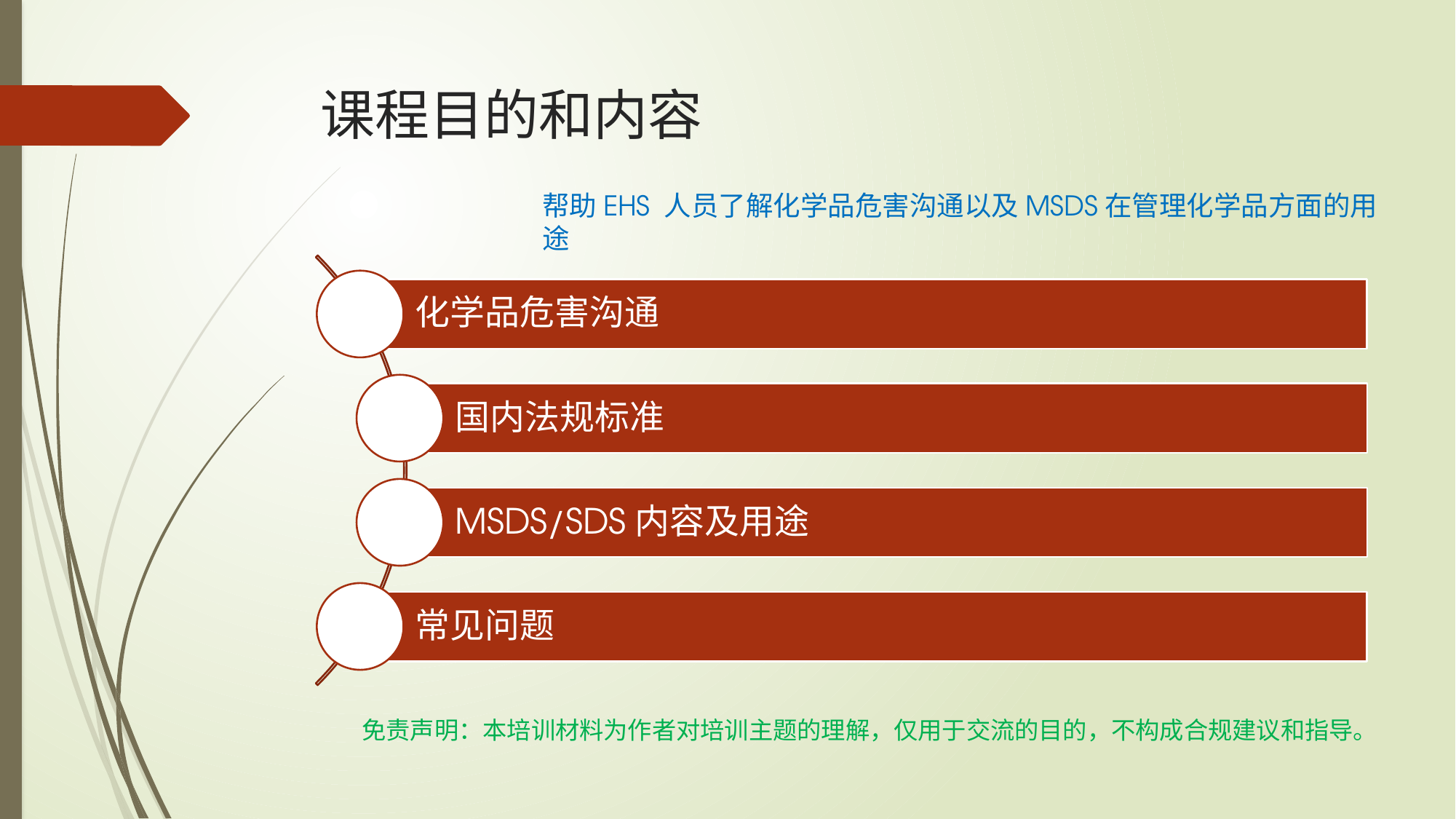

# 课程目的和内容
帮助EHS 人员了解化学品危害沟通以及MSDS在管理化学品方面的用途
化学品危害沟通
国内法规标准
MSDS/SDS内容及用途
常见问题
免责声明：本培训材料为作者对培训主题的理解，仅用于交流的目的，不构成合规建议和指导。